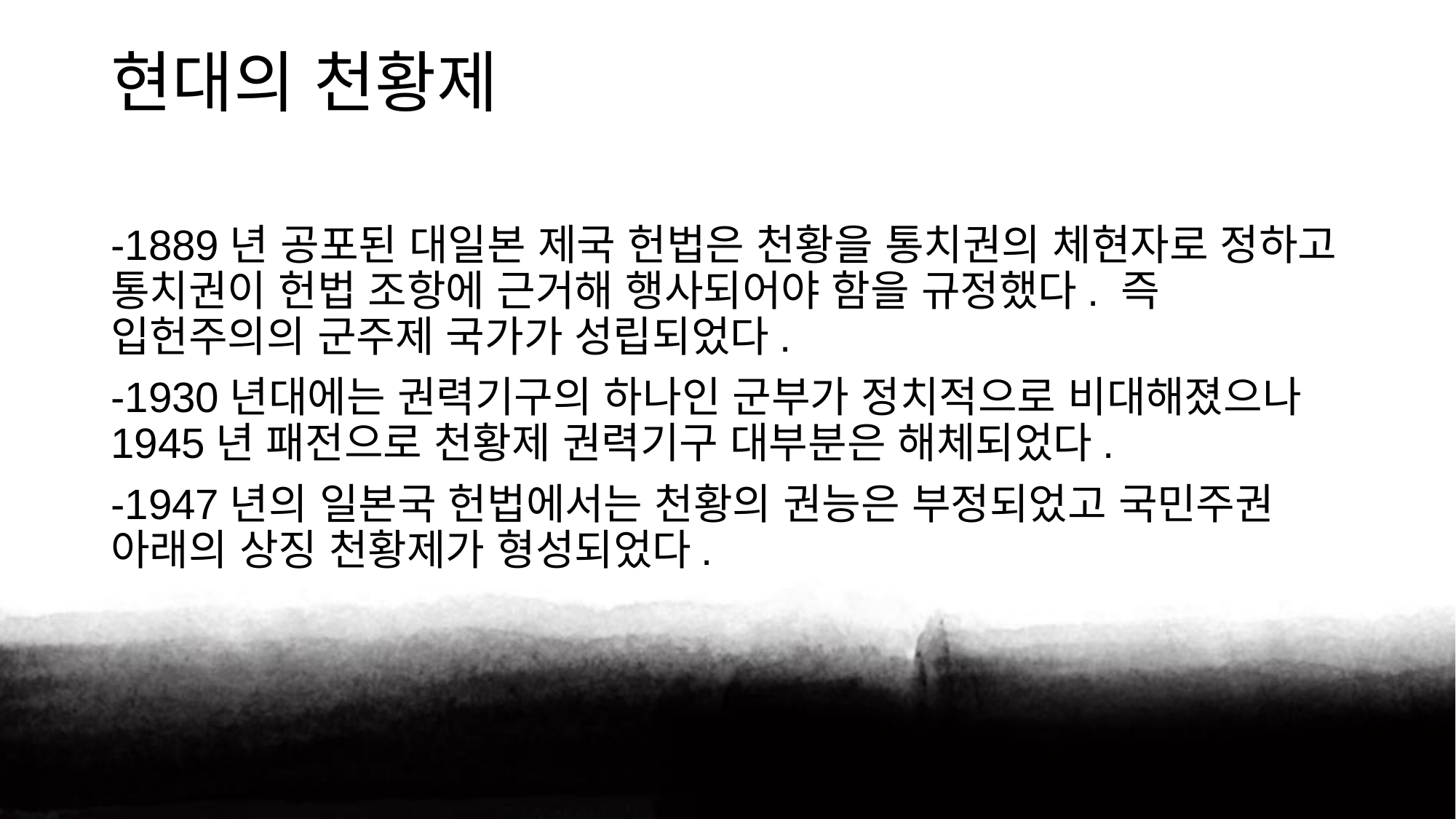

# 현대의 천황제
-1889년 공포된 대일본 제국 헌법은 천황을 통치권의 체현자로 정하고 통치권이 헌법 조항에 근거해 행사되어야 함을 규정했다. 즉 입헌주의의 군주제 국가가 성립되었다.
-1930년대에는 권력기구의 하나인 군부가 정치적으로 비대해졌으나 1945년 패전으로 천황제 권력기구 대부분은 해체되었다.
-1947년의 일본국 헌법에서는 천황의 권능은 부정되었고 국민주권 아래의 상징 천황제가 형성되었다.